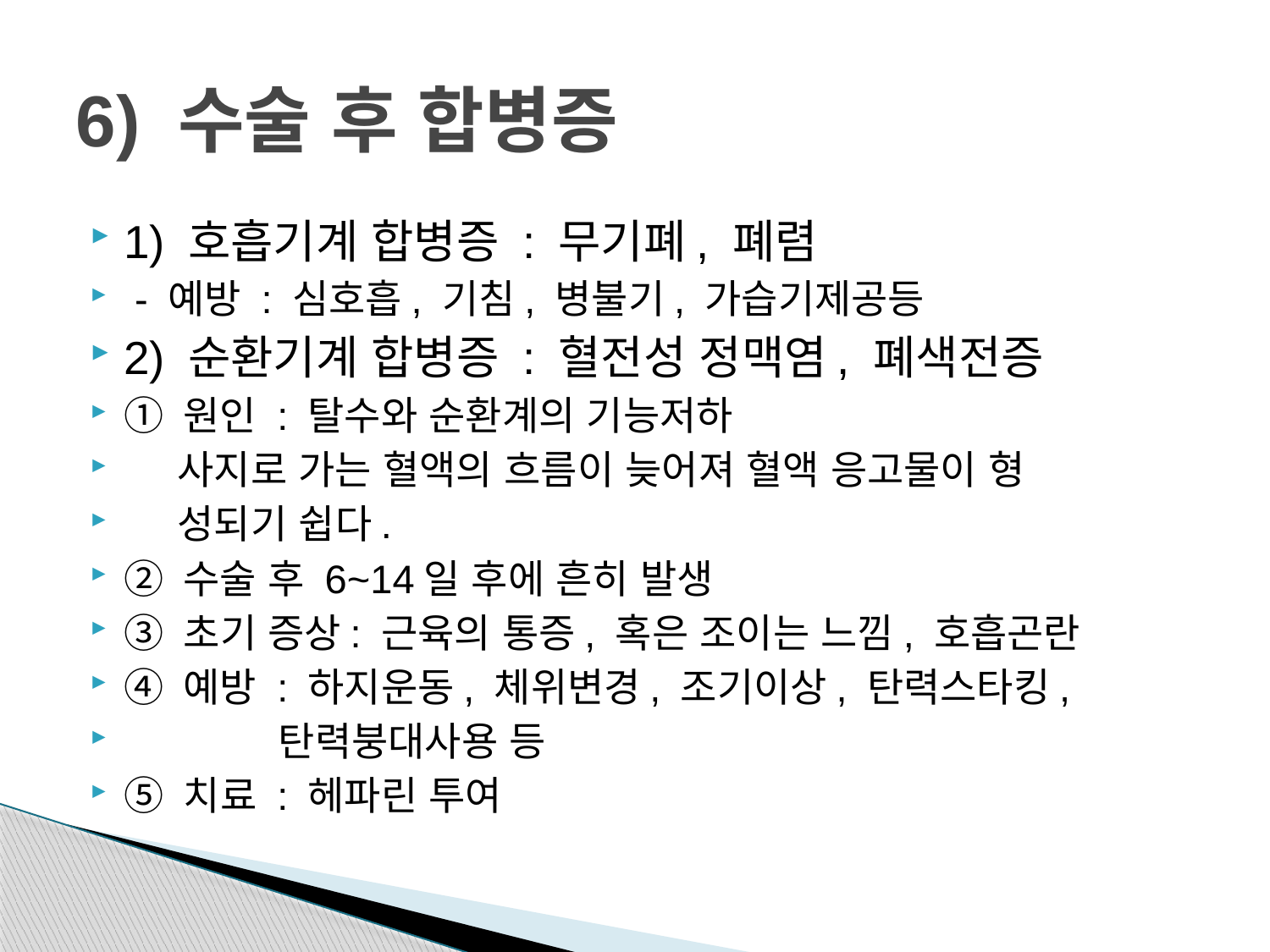

# 6) 수술 후 합병증
1) 호흡기계 합병증 : 무기폐, 폐렴
 - 예방 : 심호흡, 기침, 병불기, 가습기제공등
2) 순환기계 합병증 : 혈전성 정맥염, 폐색전증
① 원인 : 탈수와 순환계의 기능저하
    사지로 가는 혈액의 흐름이 늦어져 혈액 응고물이 형
    성되기 쉽다.
② 수술 후 6~14일 후에 흔히 발생
③ 초기 증상: 근육의 통증, 혹은 조이는 느낌, 호흡곤란
④ 예방 : 하지운동, 체위변경, 조기이상, 탄력스타킹,
             탄력붕대사용 등
⑤ 치료 : 헤파린 투여